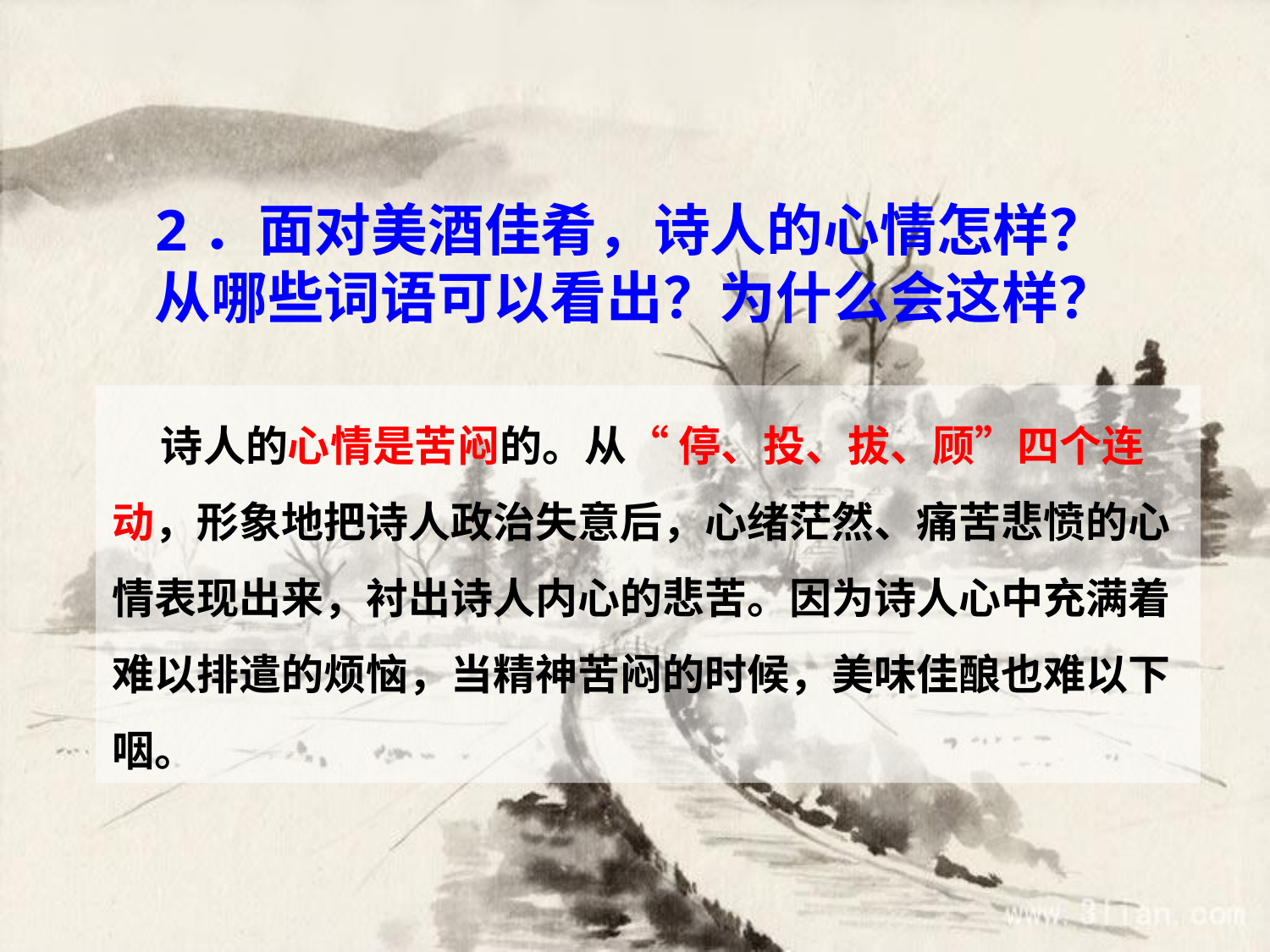

2．面对美酒佳肴，诗人的心情怎样？
从哪些词语可以看出？为什么会这样？
    诗人的心情是苦闷的。从“ 停、投、拔、顾”四个连动，形象地把诗人政治失意后，心绪茫然、痛苦悲愤的心情表现出来，衬出诗人内心的悲苦。因为诗人心中充满着难以排遣的烦恼，当精神苦闷的时候，美味佳酿也难以下咽。